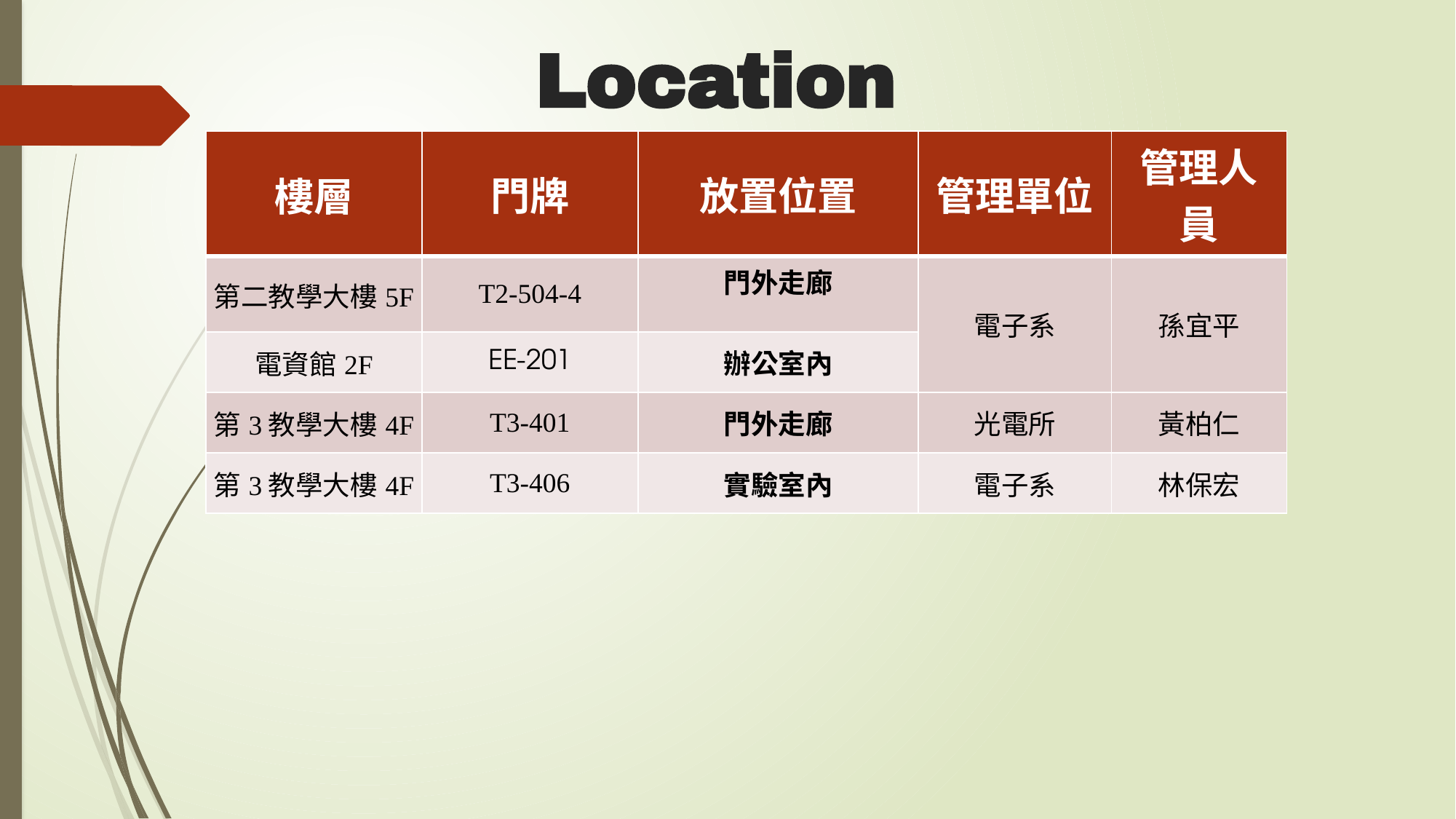

# Location
| 樓層 | 門牌 | 放置位置 | 管理單位 | 管理人員 |
| --- | --- | --- | --- | --- |
| 第二教學大樓5F | T2-504-4 | 門外走廊 | 電子系 | 孫宜平 |
| 電資館2F | EE-201 | 辦公室內 |  |  |
| 第3教學大樓4F | T3-401 | 門外走廊 | 光電所 | 黃柏仁 |
| 第3教學大樓4F | T3-406 | 實驗室內 | 電子系 | 林保宏 |